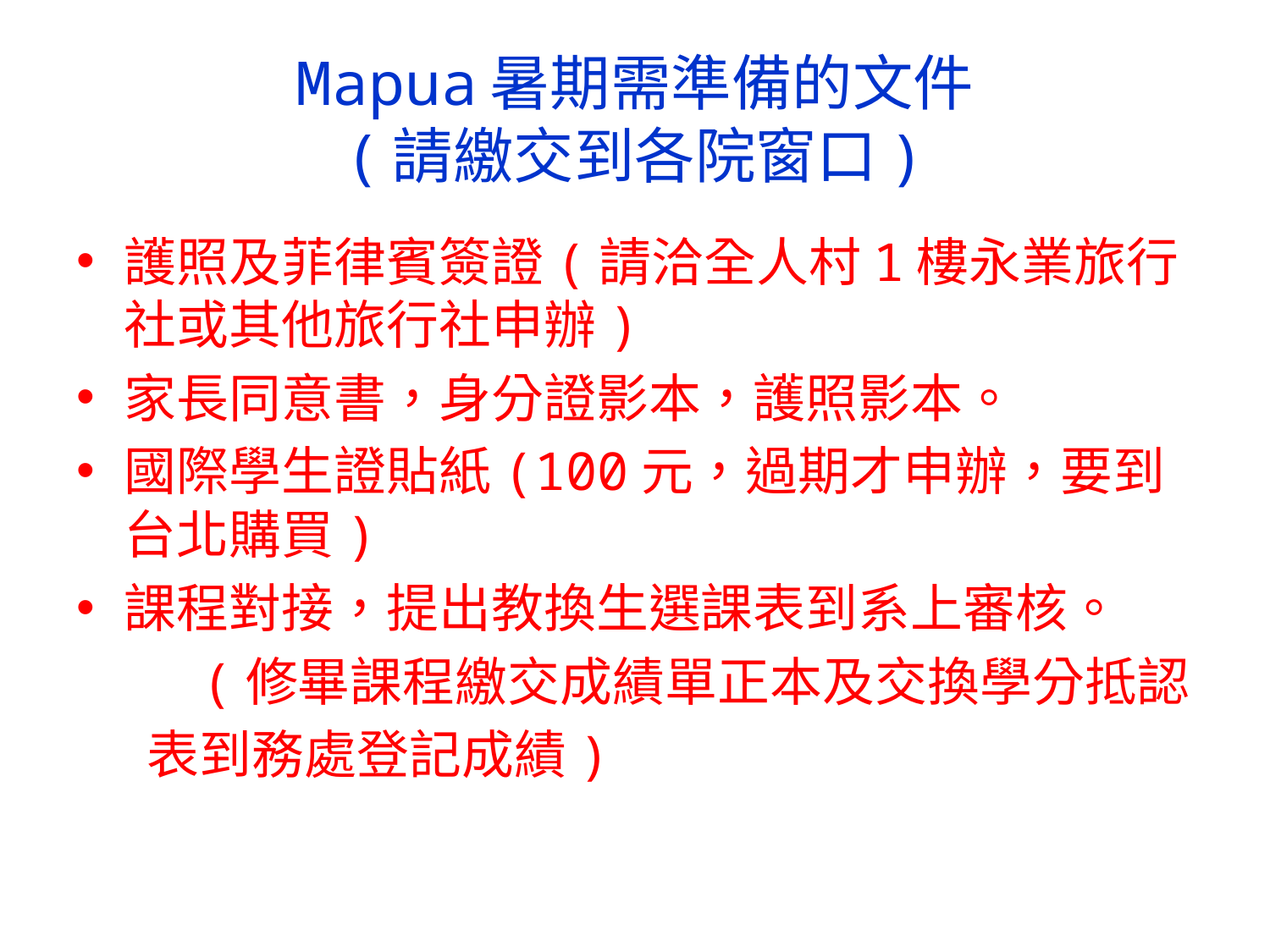

# Mapua暑期需準備的文件 (請繳交到各院窗口)
護照及菲律賓簽證(請洽全人村1樓永業旅行社或其他旅行社申辦)
家長同意書，身分證影本，護照影本。
國際學生證貼紙(100元，過期才申辦，要到台北購買)
課程對接，提出教換生選課表到系上審核。
    (修畢課程繳交成績單正本及交換學分抵認
     表到務處登記成績)